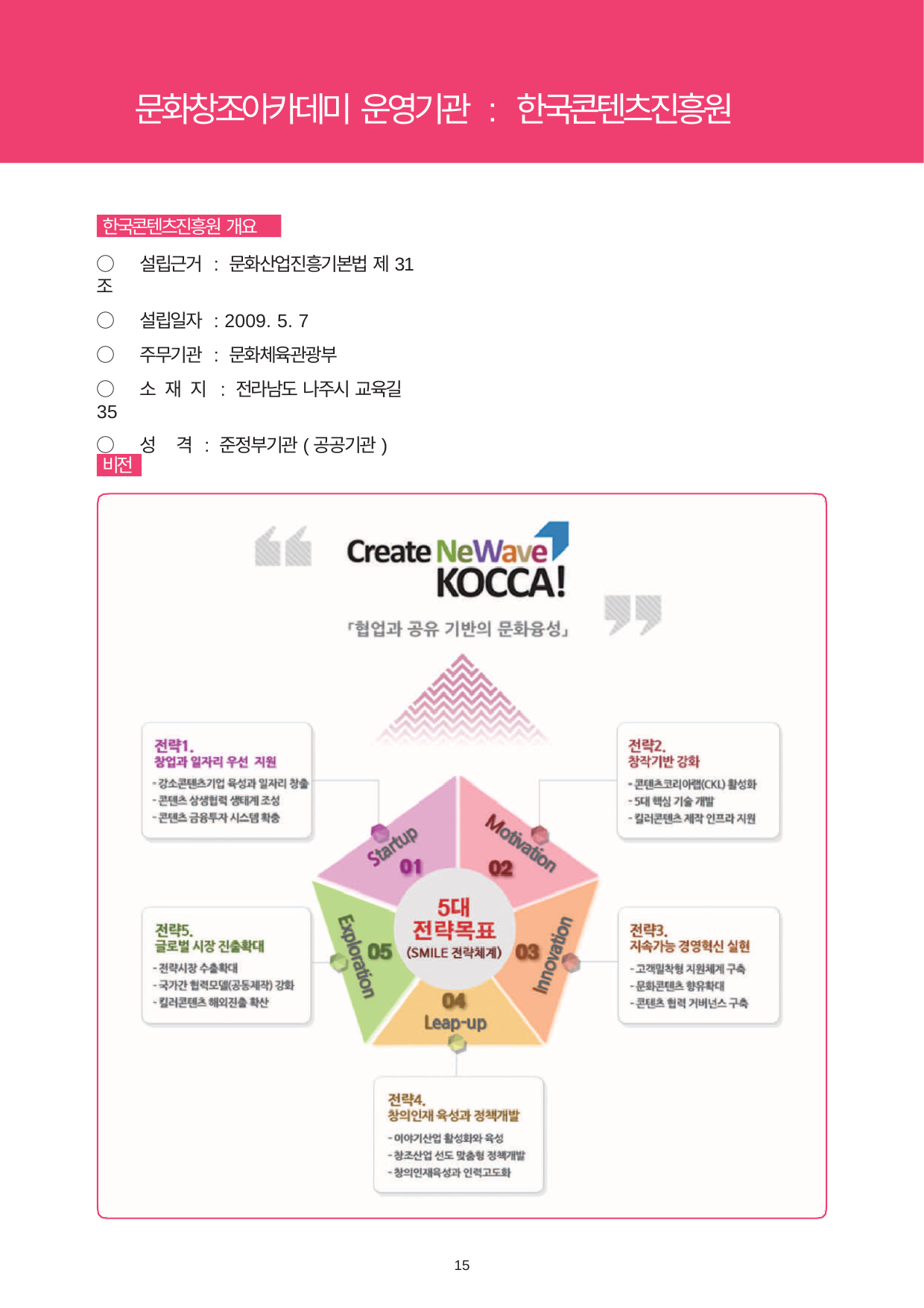

문화창조아카데미 운영기관 : 한국콘텐츠진흥원
한국콘텐츠진흥원 개요
○  설립근거 : 문화산업진흥기본법 제31조
○  설립일자 : 2009. 5. 7
○  주무기관 : 문화체육관광부
○  소  재  지  : 전라남도 나주시 교육길 35
○  성	격 : 준정부기관(공공기관)
비전

15